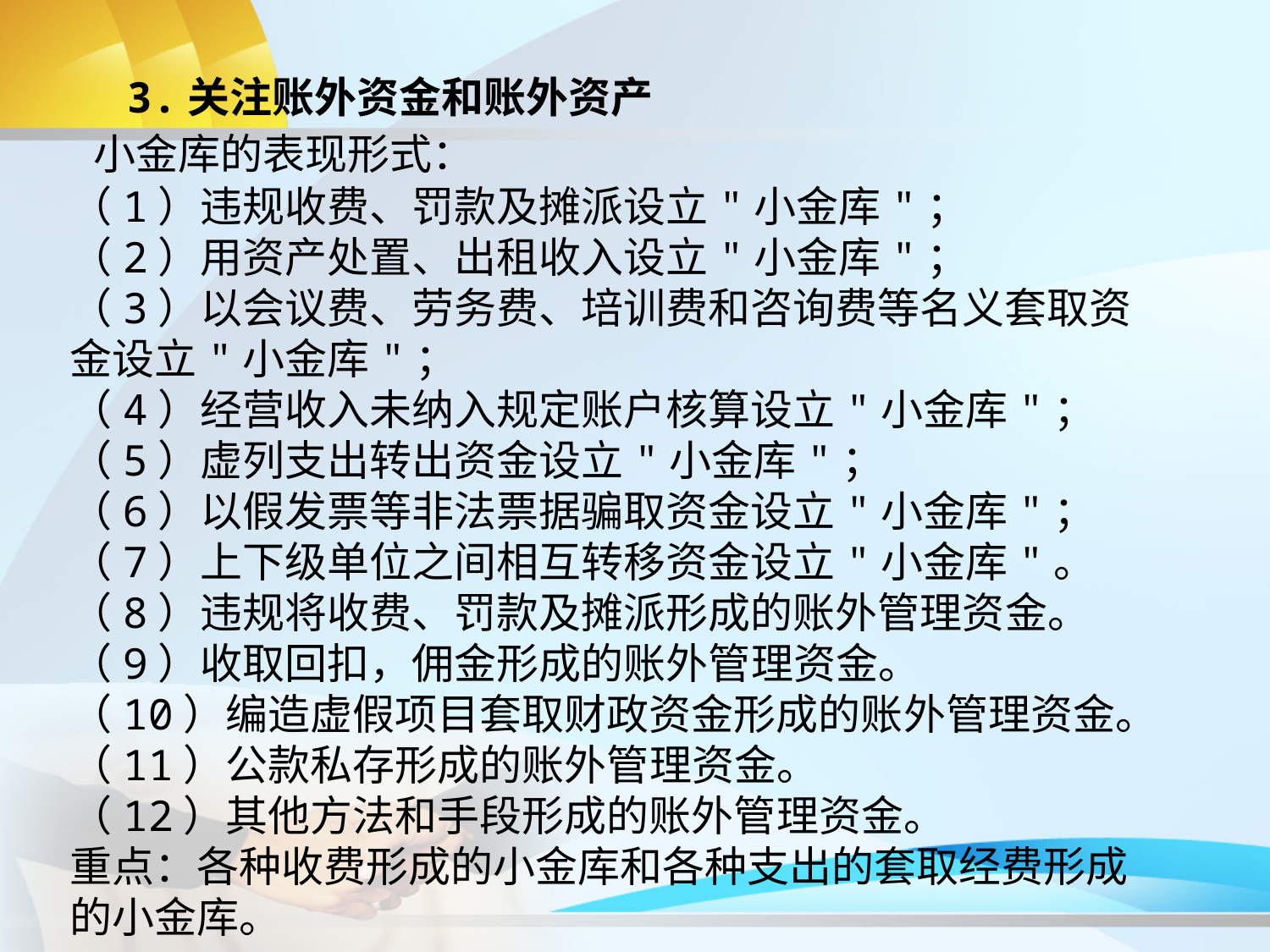

3.关注账外资金和账外资产
 小金库的表现形式：
（1）违规收费、罚款及摊派设立"小金库"；
（2）用资产处置、出租收入设立"小金库"；
（3）以会议费、劳务费、培训费和咨询费等名义套取资金设立"小金库"；
（4）经营收入未纳入规定账户核算设立"小金库"；
（5）虚列支出转出资金设立"小金库"；
（6）以假发票等非法票据骗取资金设立"小金库"；
（7）上下级单位之间相互转移资金设立"小金库"。
（8）违规将收费、罚款及摊派形成的账外管理资金。
（9）收取回扣，佣金形成的账外管理资金。
（10）编造虚假项目套取财政资金形成的账外管理资金。
（11）公款私存形成的账外管理资金。
（12）其他方法和手段形成的账外管理资金。
重点：各种收费形成的小金库和各种支出的套取经费形成的小金库。